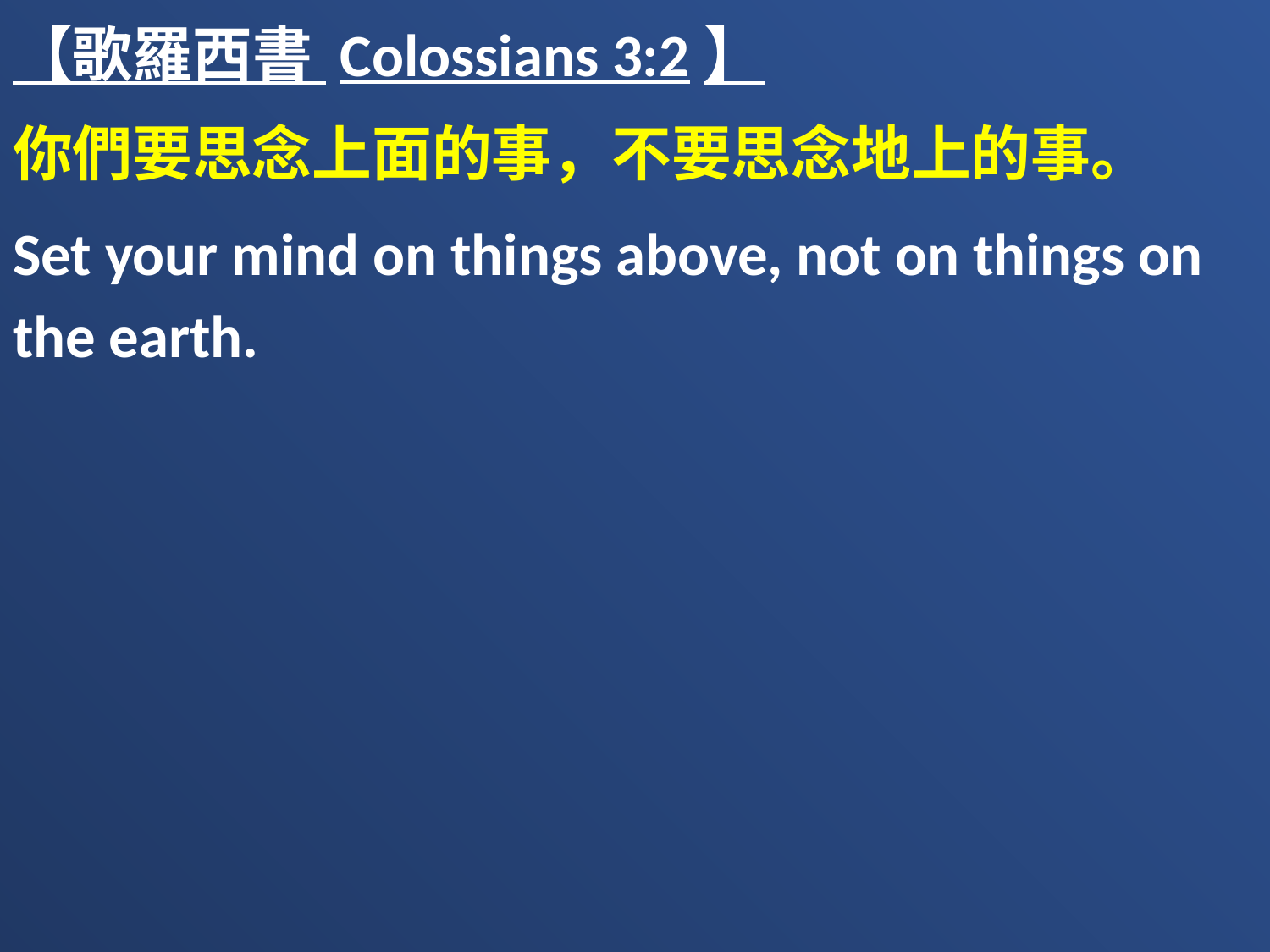

【歌羅西書 Colossians 3:2】
你們要思念上面的事，不要思念地上的事。
Set your mind on things above, not on things on the earth.